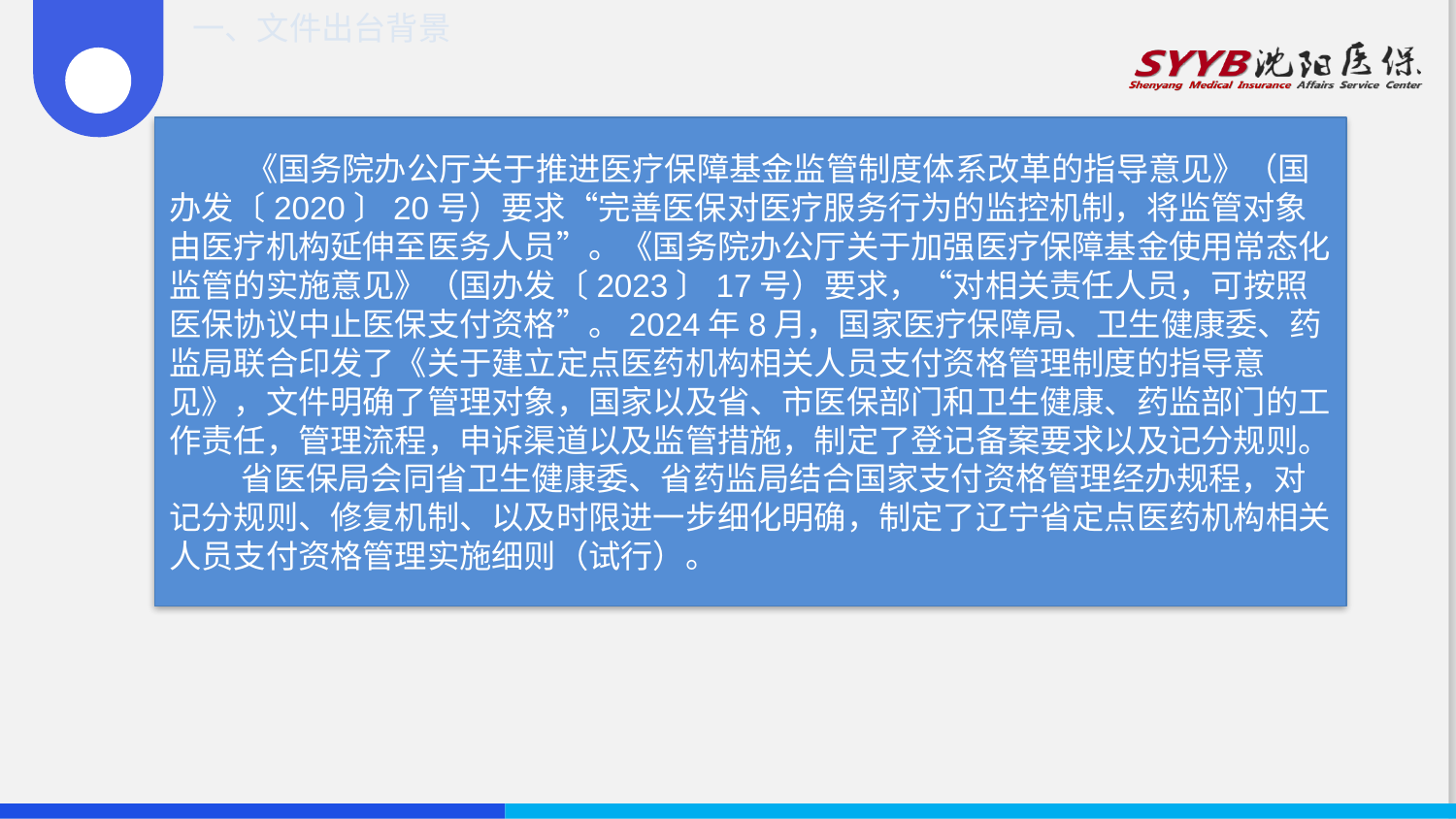

一、文件出台背景
      《国务院办公厅关于推进医疗保障基金监管制度体系改革的指导意见》（国办发〔2020〕20号）要求“完善医保对医疗服务行为的监控机制，将监管对象由医疗机构延伸至医务人员”。《国务院办公厅关于加强医疗保障基金使用常态化监管的实施意见》（国办发〔2023〕17号）要求，“对相关责任人员，可按照医保协议中止医保支付资格”。2024年8月，国家医疗保障局、卫生健康委、药监局联合印发了《关于建立定点医药机构相关人员支付资格管理制度的指导意见》，文件明确了管理对象，国家以及省、市医保部门和卫生健康、药监部门的工作责任，管理流程，申诉渠道以及监管措施，制定了登记备案要求以及记分规则。
  省医保局会同省卫生健康委、省药监局结合国家支付资格管理经办规程，对记分规则、修复机制、以及时限进一步细化明确，制定了辽宁省定点医药机构相关人员支付资格管理实施细则（试行）。